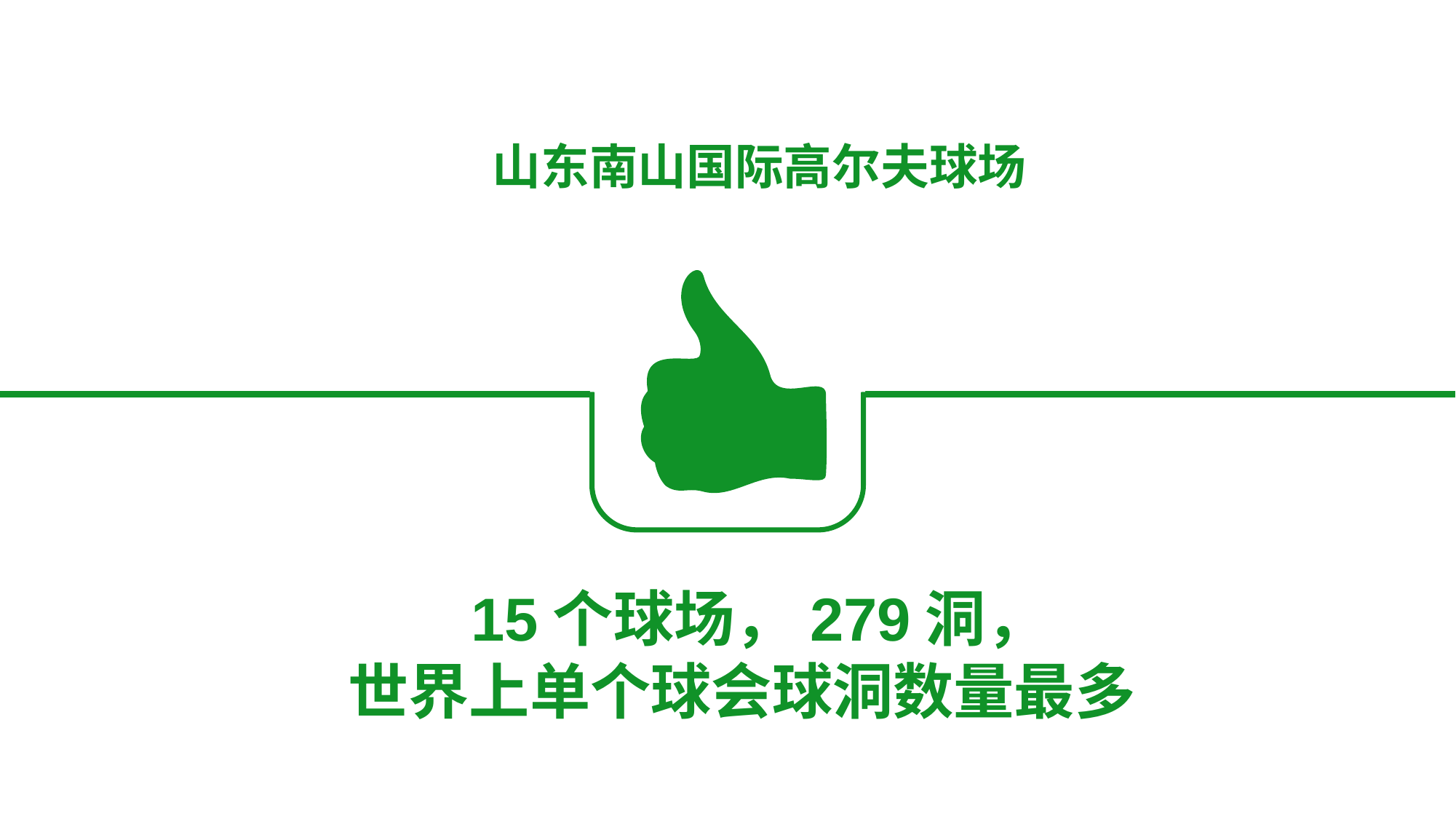

山东南山国际高尔夫球场
深圳观澜湖高尔夫球会
东方集团

  50亿人民币投资
    世界上单个球会投资最大
  投资建设16个18洞的球场
中国最大的连锁型高尔夫球场的投资、建设和运行公司
  15个球场，279洞，
世界上单个球会球洞数量最多

感染现场观众

然而

淡旺季明显，淡季营业额大量流失

商品或服务